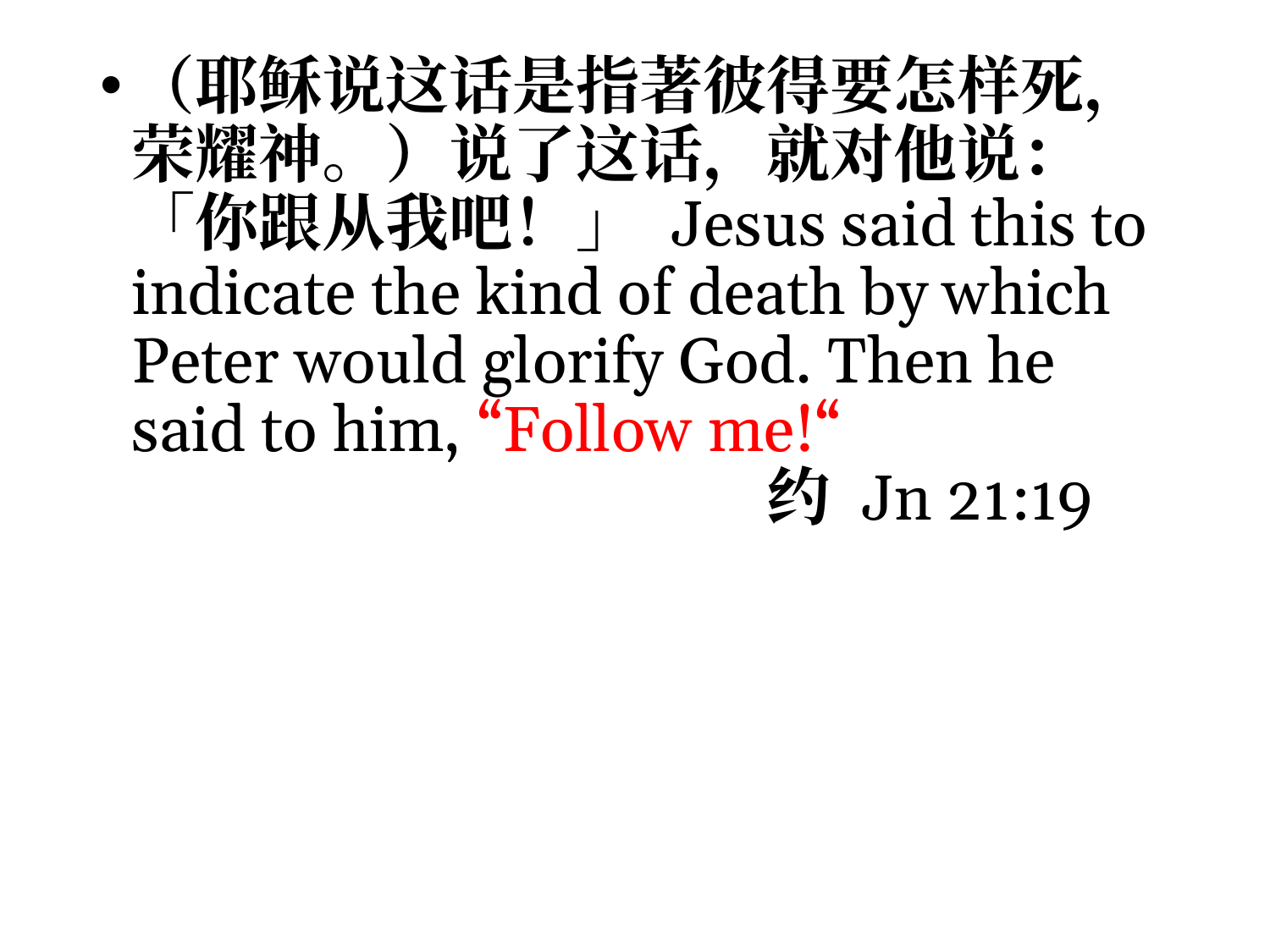

（耶稣说这话是指著彼得要怎样死，荣耀神。）说了这话，就对他说：「你跟从我吧！」 Jesus said this to indicate the kind of death by which Peter would glorify God. Then he said to him, “Follow me!“								约 Jn 21:19